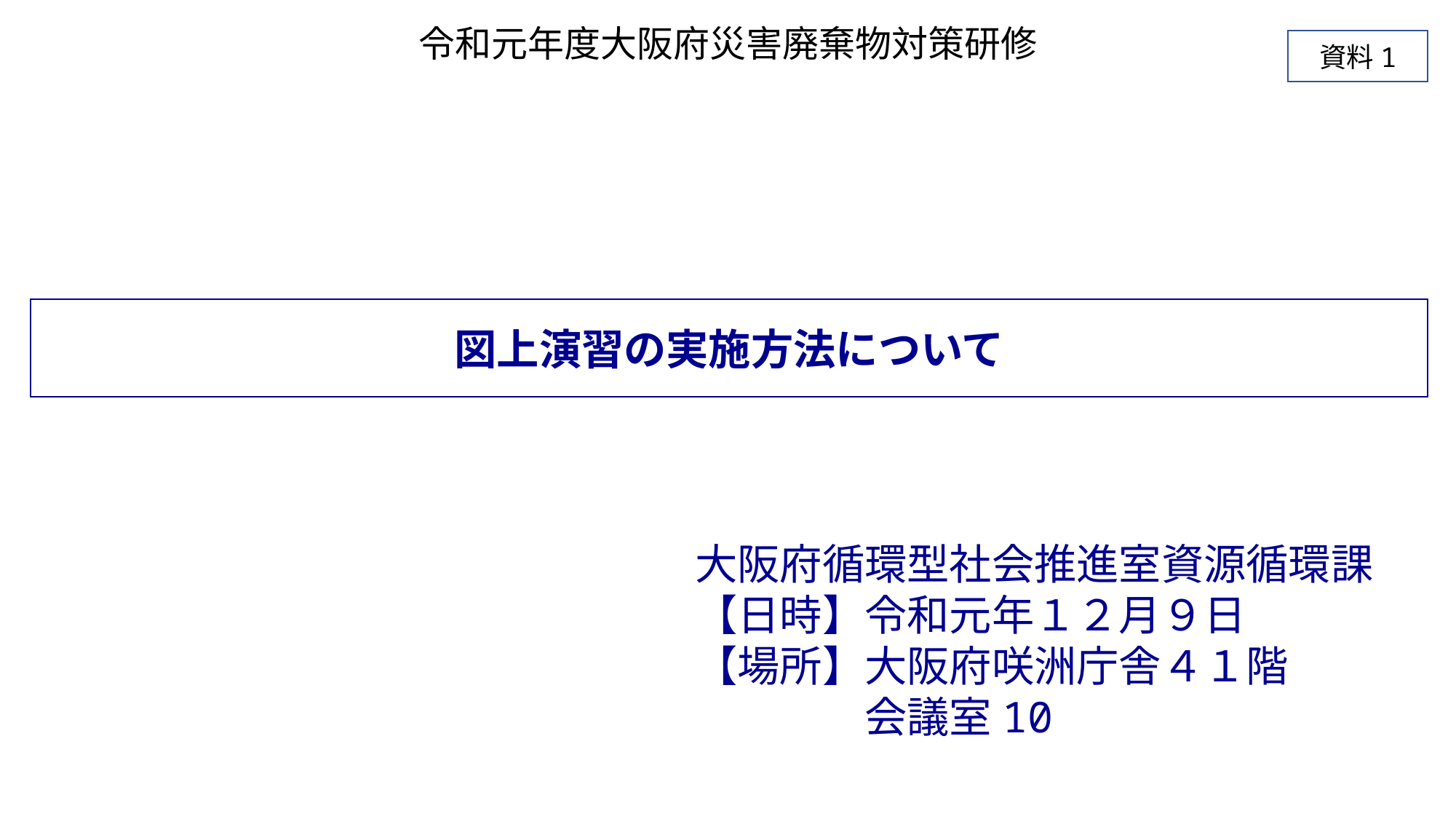

# 令和元年度大阪府災害廃棄物対策研修
資料1
図上演習の実施方法について
大阪府循環型社会推進室資源循環課
【日時】令和元年１２月９日
【場所】大阪府咲洲庁舎４１階
　　　　会議室10